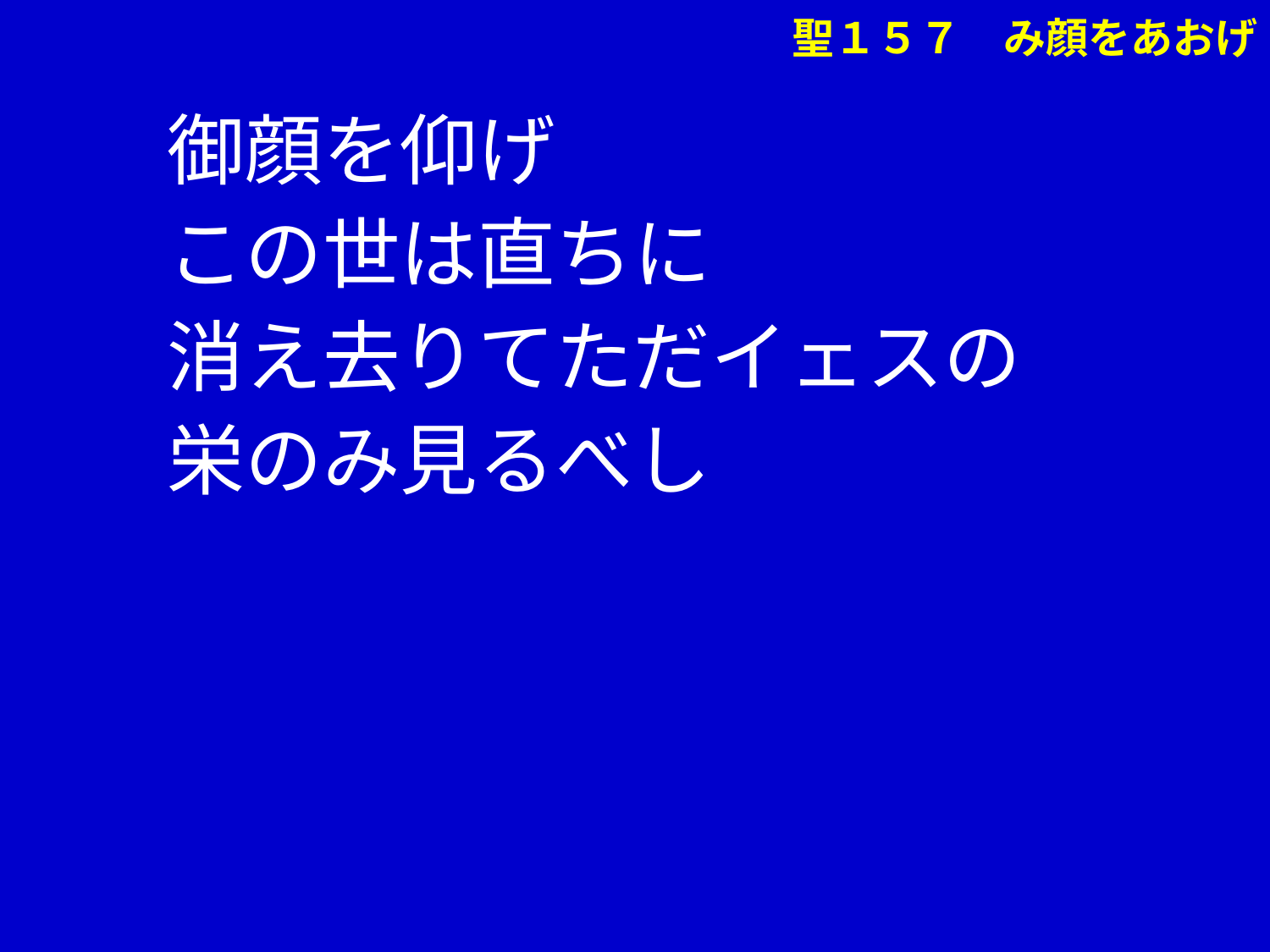

御顔を仰げ
　この世は直ちに
　消え去りてただイェスの
　栄のみ見るべし

聖１５７　み顔をあおげ